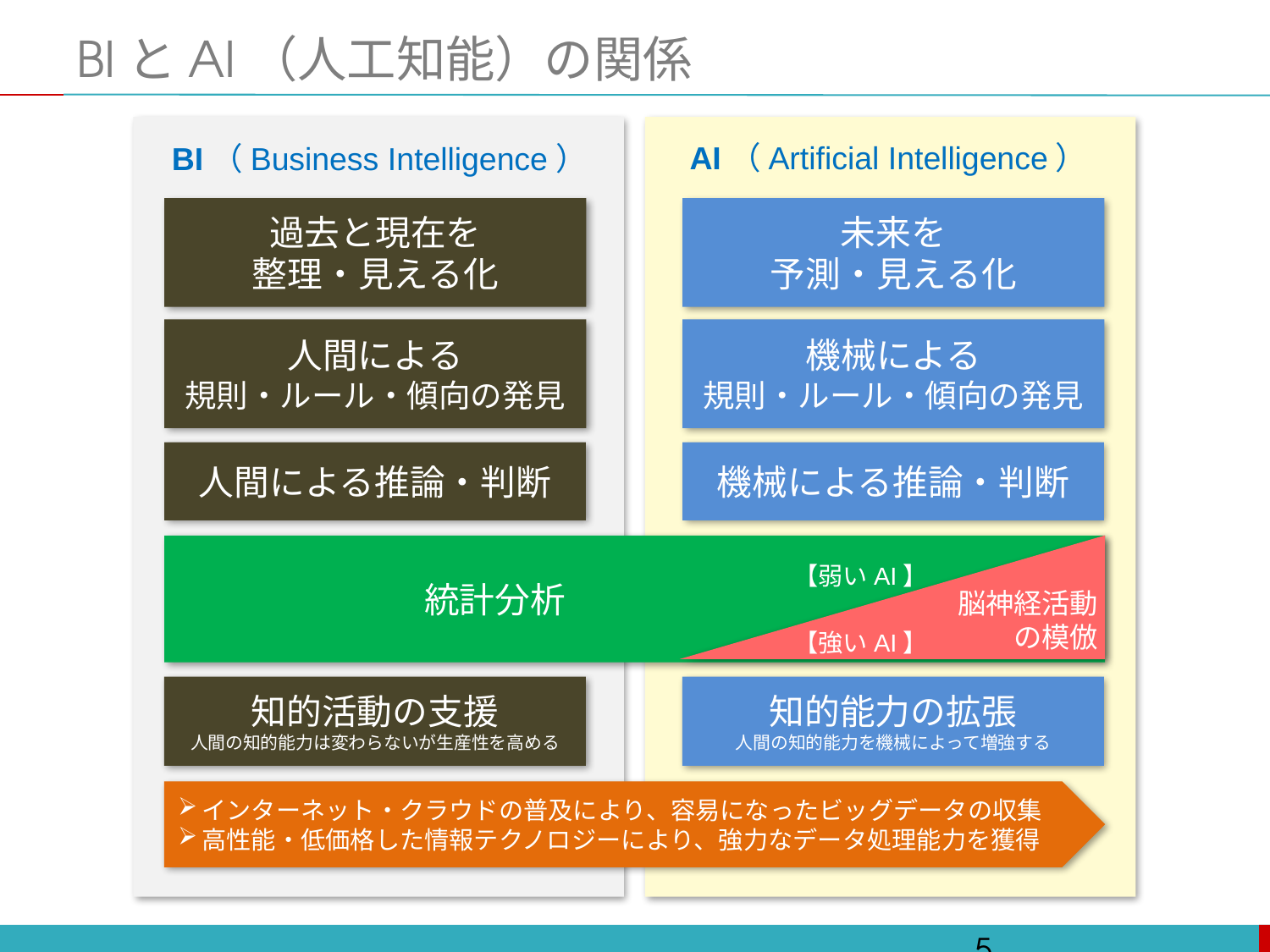

# BIとAI（人工知能）の関係

AI（Artificial Intelligence）
BI（Business Intelligence）
過去と現在を
整理・見える化
未来を
予測・見える化
人間による
規則・ルール・傾向の発見
機械による
規則・ルール・傾向の発見
人間による推論・判断
機械による推論・判断

　　　　　　　統計分析
【弱いAI】
脳神経活動
の模倣
【強いAI】
知的活動の支援
人間の知的能力は変わらないが生産性を高める
知的能力の拡張
人間の知的能力を機械によって増強する
インターネット・クラウドの普及により、容易になったビッグデータの収集
高性能・低価格した情報テクノロジーにより、強力なデータ処理能力を獲得
5